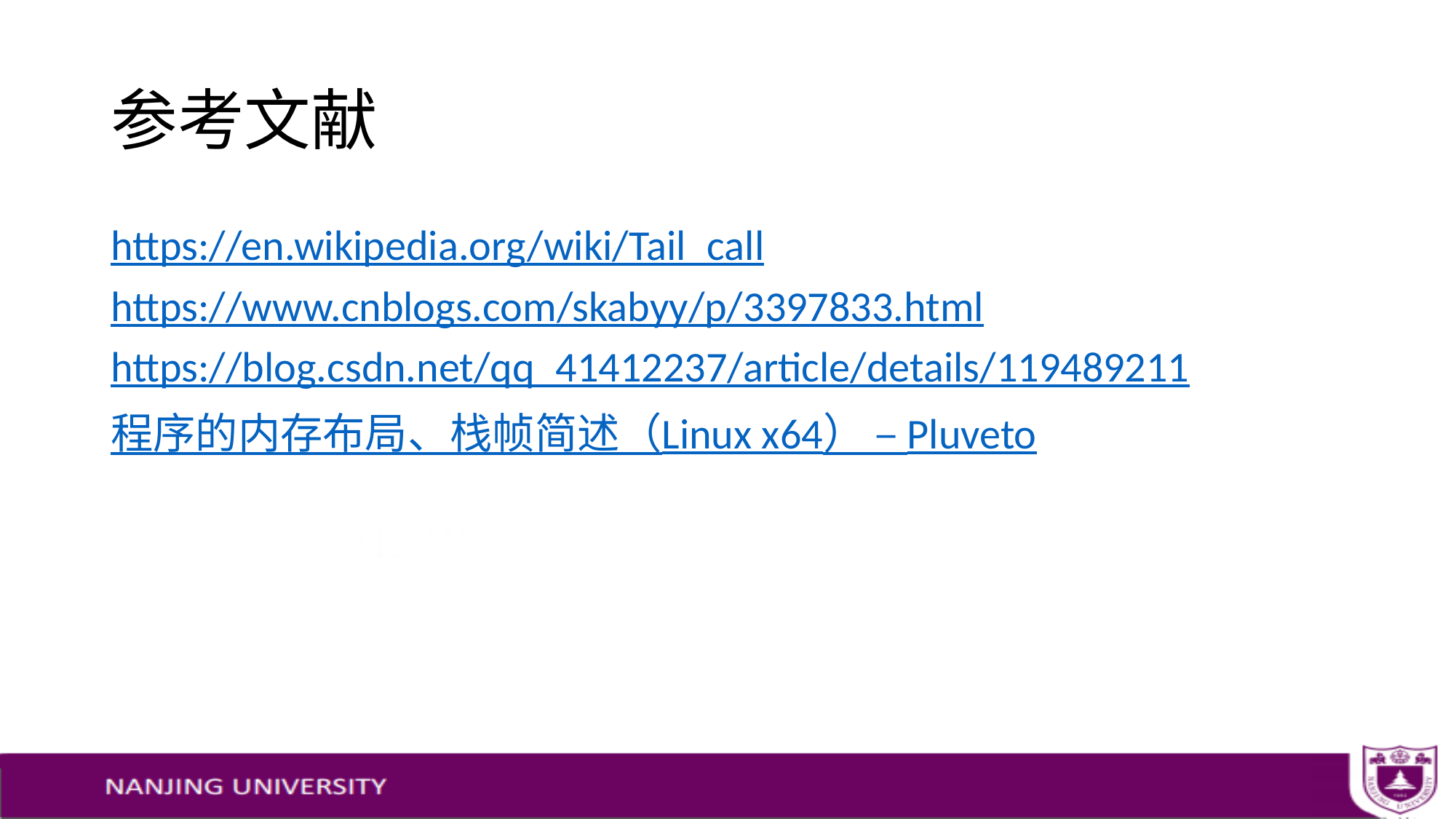

# 参考文献
https://en.wikipedia.org/wiki/Tail_call
https://www.cnblogs.com/skabyy/p/3397833.html
https://blog.csdn.net/qq_41412237/article/details/119489211
程序的内存布局、栈帧简述（Linux x64） – Pluveto